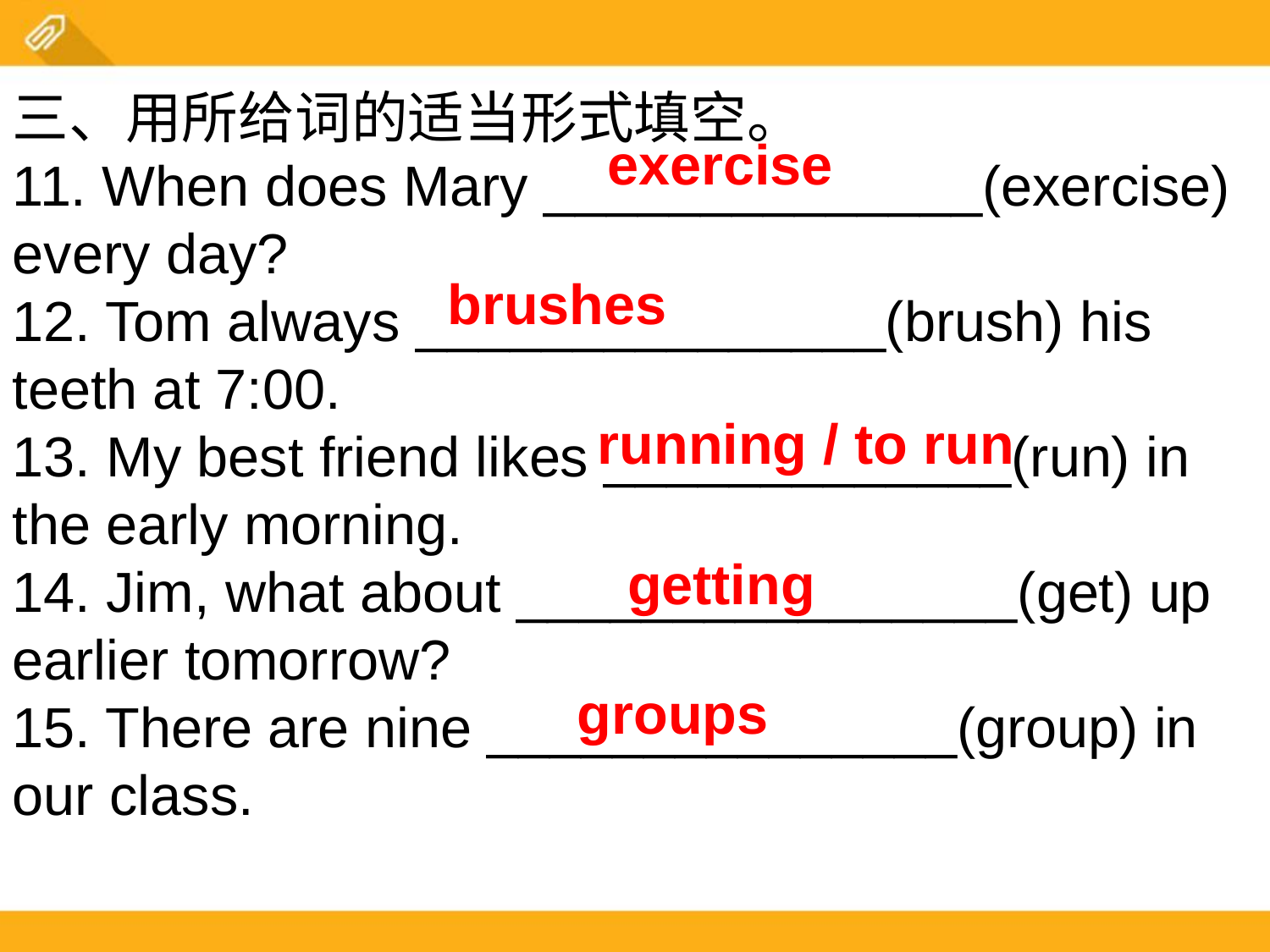

三、用所给词的适当形式填空。
11. When does Mary ______________(exercise) every day?
12. Tom always _______________(brush) his teeth at 7:00.
13. My best friend likes _____________(run) in the early morning.
14. Jim, what about ________________(get) up earlier tomorrow?
15. There are nine _______________(group) in our class.
exercise
brushes
running / to run
getting
groups